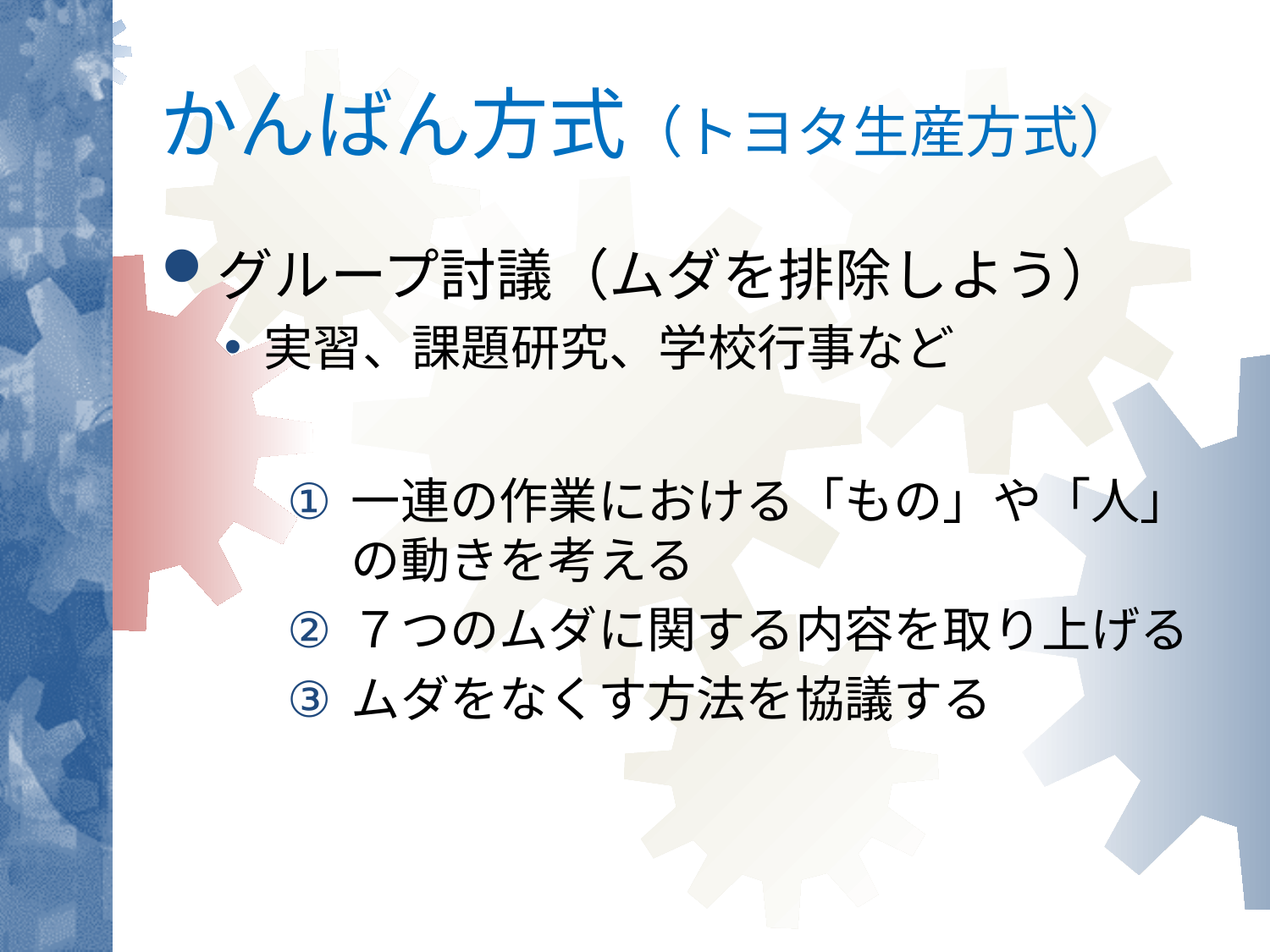

かんばん方式（トヨタ生産方式）
グループ討議（ムダを排除しよう）
実習、課題研究、学校行事など

一連の作業における「もの」や「人」の動きを考える
７つのムダに関する内容を取り上げる
ムダをなくす方法を協議する